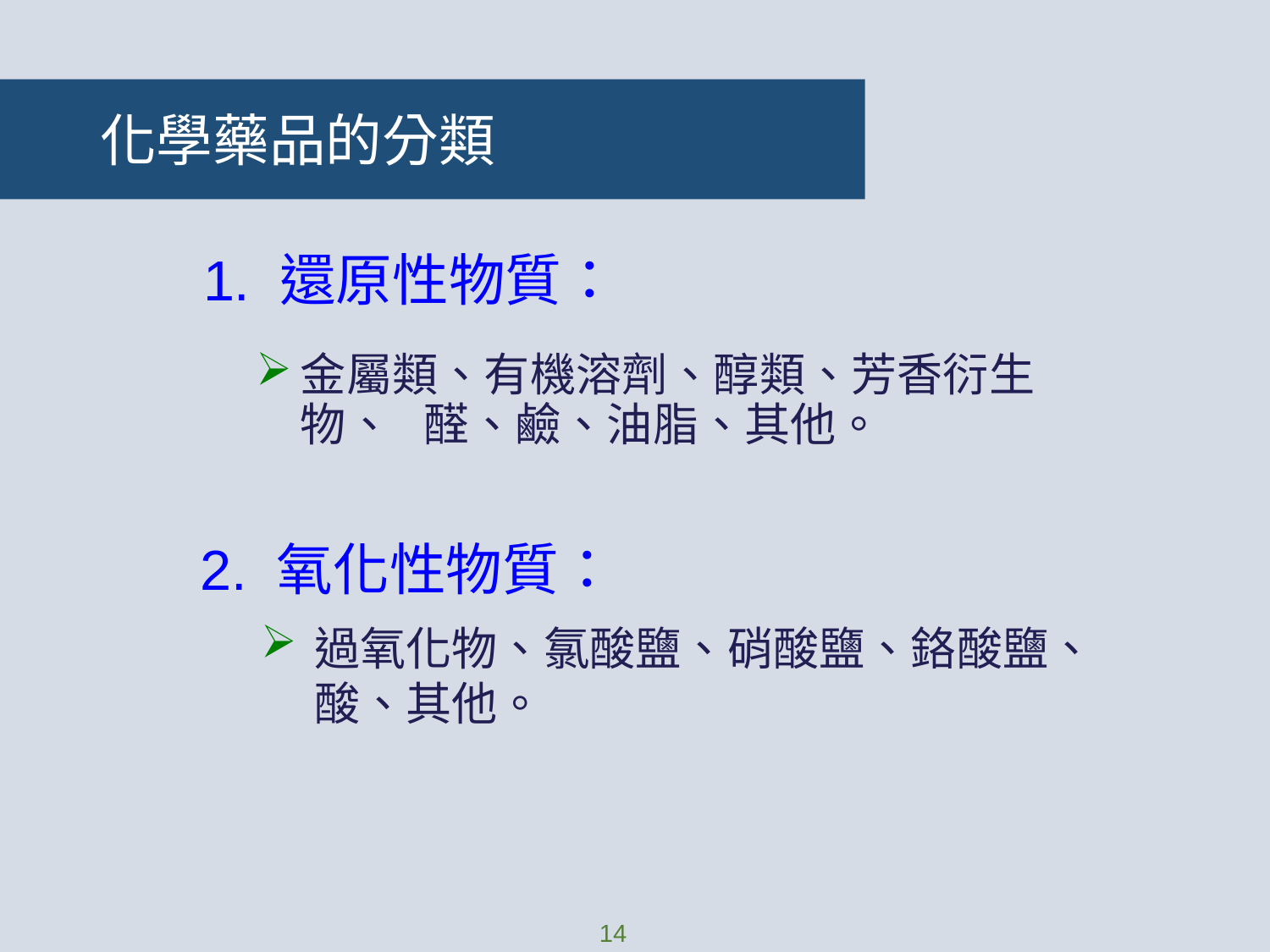

# 化學藥品的分類
1. 還原性物質：

金屬類、有機溶劑、醇類、芳香衍生物、   醛、鹼、油脂、其他。

  2. 氧化性物質：
過氧化物、氯酸鹽、硝酸鹽、鉻酸鹽、       酸、其他。